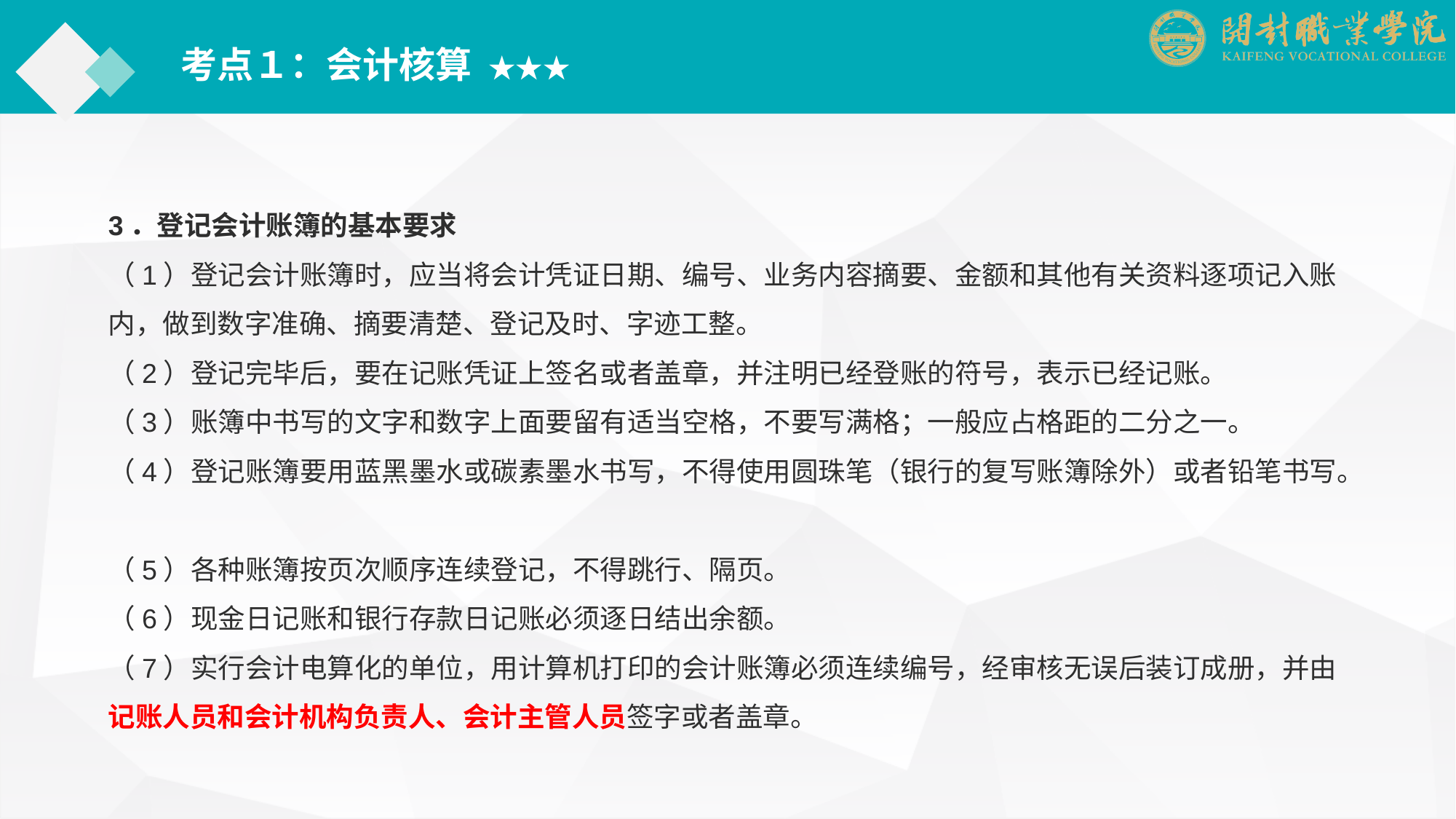

考点１：会计核算  ★★★
3．登记会计账簿的基本要求
（1）登记会计账簿时，应当将会计凭证日期、编号、业务内容摘要、金额和其他有关资料逐项记入账内，做到数字准确、摘要清楚、登记及时、字迹工整。
（2）登记完毕后，要在记账凭证上签名或者盖章，并注明已经登账的符号，表示已经记账。
（3）账簿中书写的文字和数字上面要留有适当空格，不要写满格；一般应占格距的二分之一。
（4）登记账簿要用蓝黑墨水或碳素墨水书写，不得使用圆珠笔（银行的复写账簿除外）或者铅笔书写。
（5）各种账簿按页次顺序连续登记，不得跳行、隔页。
（6）现金日记账和银行存款日记账必须逐日结出余额。
（7）实行会计电算化的单位，用计算机打印的会计账簿必须连续编号，经审核无误后装订成册，并由记账人员和会计机构负责人、会计主管人员签字或者盖章。